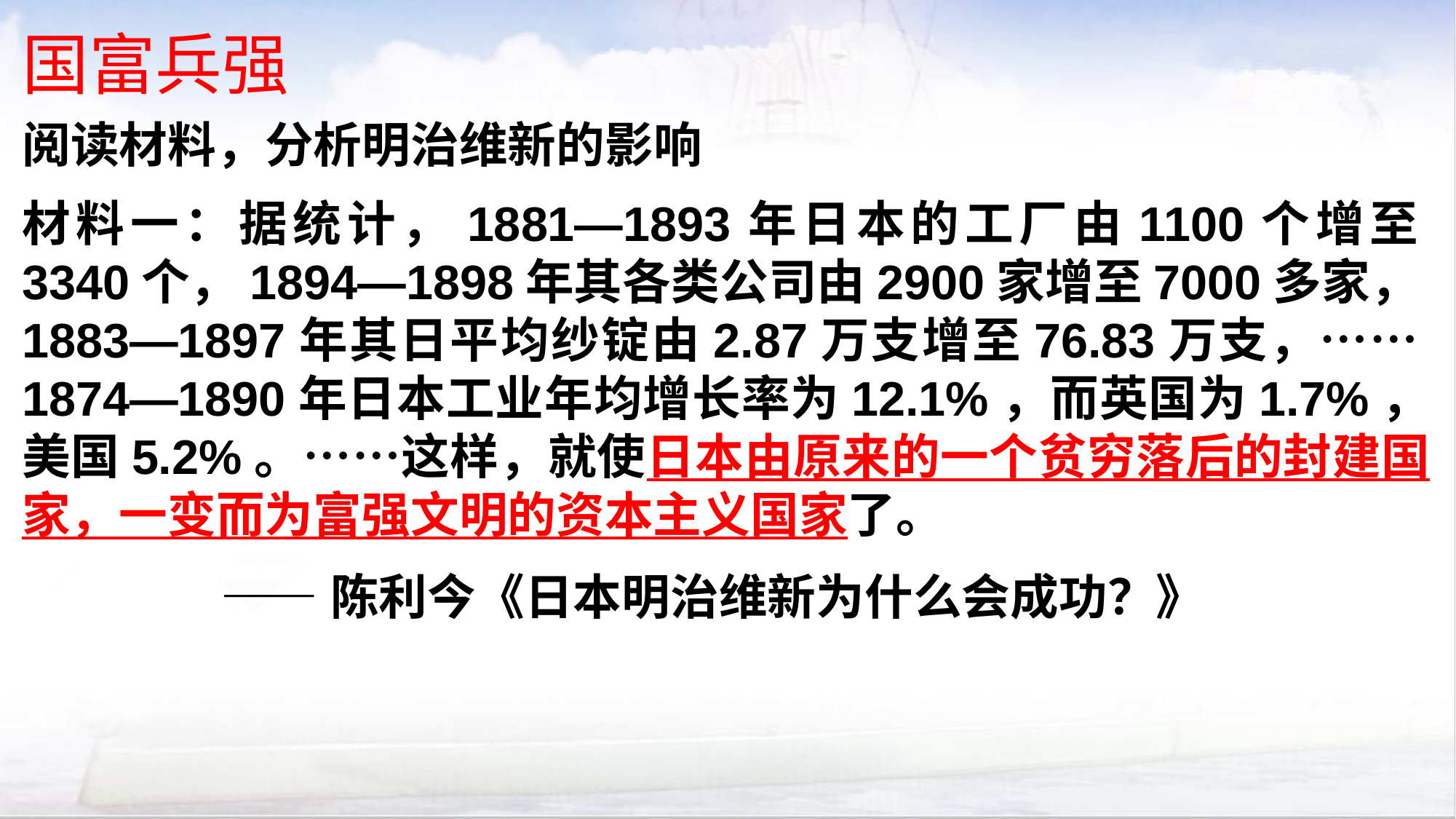

国富兵强
阅读材料，分析明治维新的影响
材料一：据统计，1881—1893年日本的工厂由1100个增至3340个，1894—1898年其各类公司由2900家增至7000多家，1883—1897年其日平均纱锭由2.87万支增至76.83万支，……1874—1890年日本工业年均增长率为12.1%，而英国为1.7%，美国5.2%。……这样，就使日本由原来的一个贫穷落后的封建国家，一变而为富强文明的资本主义国家了。
                  ——陈利今《日本明治维新为什么会成功？》